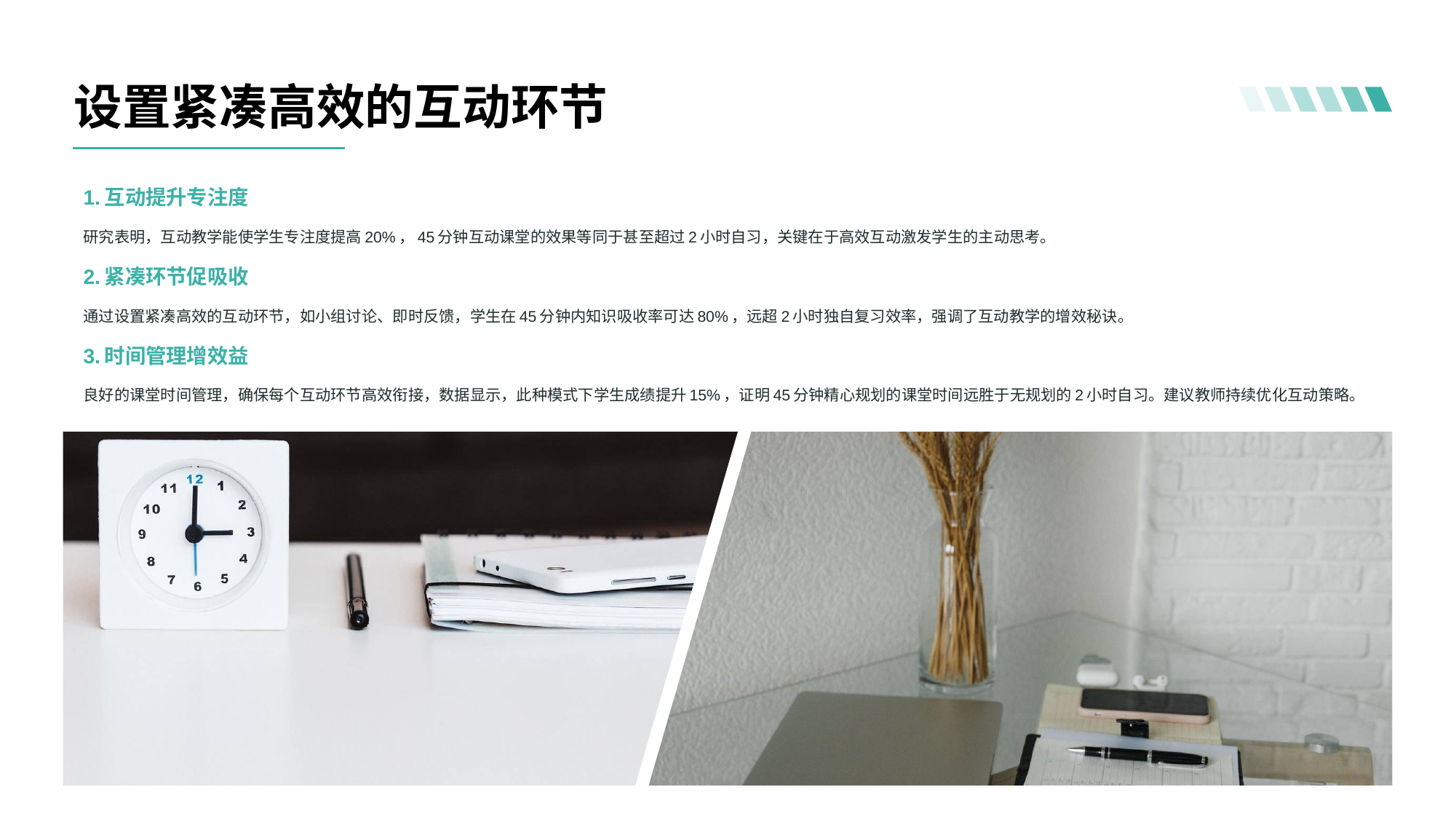

设置紧凑高效的互动环节

1.互动提升专注度
研究表明，互动教学能使学生专注度提高20%，45分钟互动课堂的效果等同于甚至超过2小时自习，关键在于高效互动激发学生的主动思考。
2.紧凑环节促吸收
通过设置紧凑高效的互动环节，如小组讨论、即时反馈，学生在45分钟内知识吸收率可达80%，远超2小时独自复习效率，强调了互动教学的增效秘诀。
3.时间管理增效益
良好的课堂时间管理，确保每个互动环节高效衔接，数据显示，此种模式下学生成绩提升15%，证明45分钟精心规划的课堂时间远胜于无规划的2小时自习。建议教师持续优化互动策略。